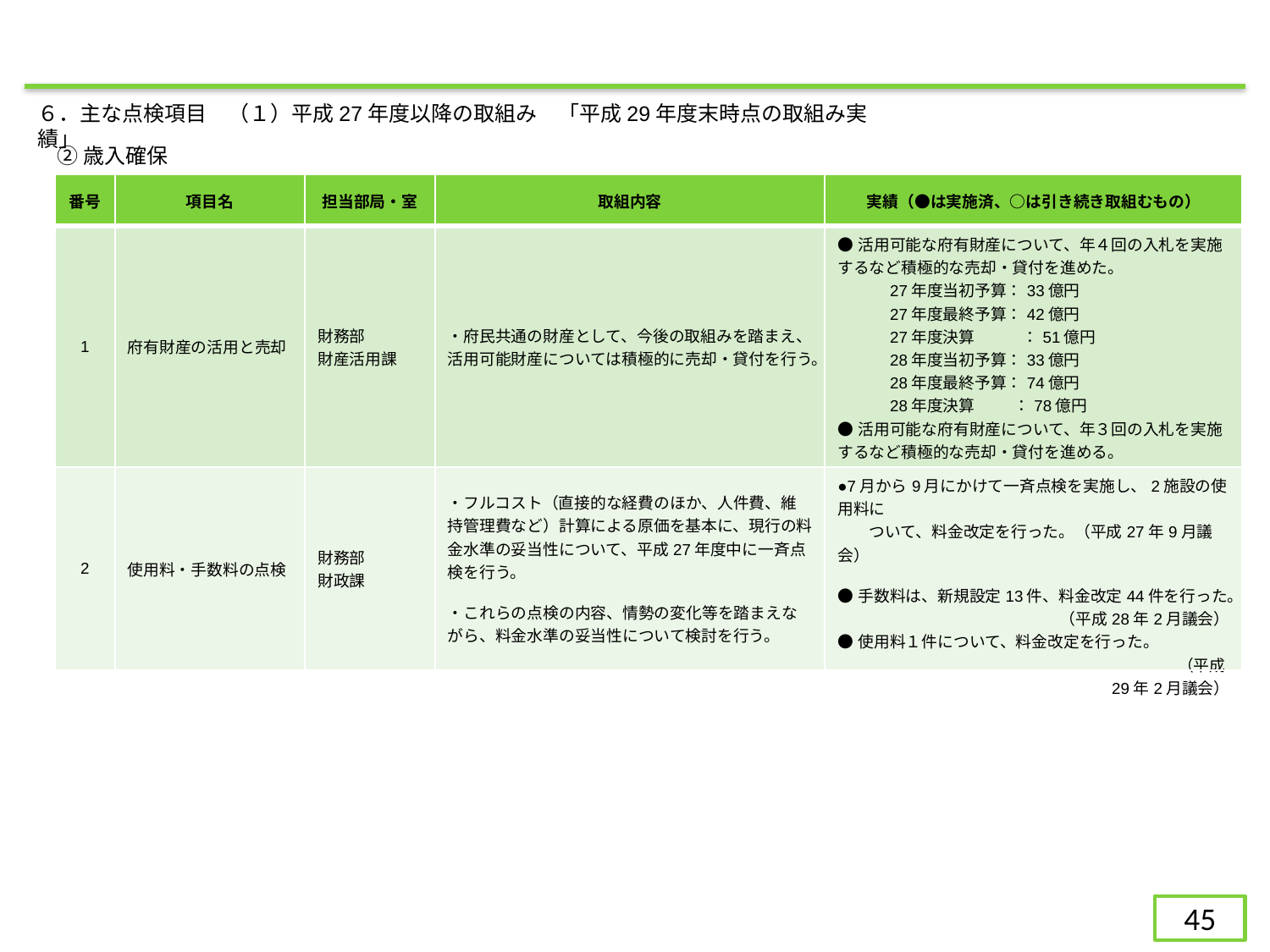

６．主な点検項目　（１）平成27年度以降の取組み　「平成29年度末時点の取組み実績」
②歳入確保
| 番号 | 項目名 | 担当部局・室 | 取組内容 | 実績（●は実施済、○は引き続き取組むもの） |
| --- | --- | --- | --- | --- |
| 1 | 府有財産の活用と売却 | 財務部 財産活用課 | ・府民共通の財産として、今後の取組みを踏まえ、活用可能財産については積極的に売却・貸付を行う。 | ●活用可能な府有財産について、年４回の入札を実施するなど積極的な売却・貸付を進めた。 　　　27年度当初予算：33億円 　　　27年度最終予算：42億円 　　　27年度決算　　　：51億円 　　　28年度当初予算：33億円 　　　28年度最終予算：74億円 　　　28年度決算　　 ：78億円 ●活用可能な府有財産について、年３回の入札を実施するなど積極的な売却・貸付を進める。 　　　29年度当初予算：11億円 　　　29年度最終予算：39億円 |
| 2 | 使用料・手数料の点検 | 財務部 財政課 | ・フルコスト（直接的な経費のほか、人件費、維持管理費など）計算による原価を基本に、現行の料金水準の妥当性について、平成27年度中に一斉点検を行う。 ・これらの点検の内容、情勢の変化等を踏まえながら、料金水準の妥当性について検討を行う。 | ●7月から9月にかけて一斉点検を実施し、2施設の使用料に 　　ついて、料金改定を行った。（平成27年9月議会） ●手数料は、新規設定13件、料金改定44件を行った。 　（平成28年2月議会） ●使用料１件について、料金改定を行った。 　　　　　　　　　　　　　　　　　　　　　（平成29年2月議会） |
45